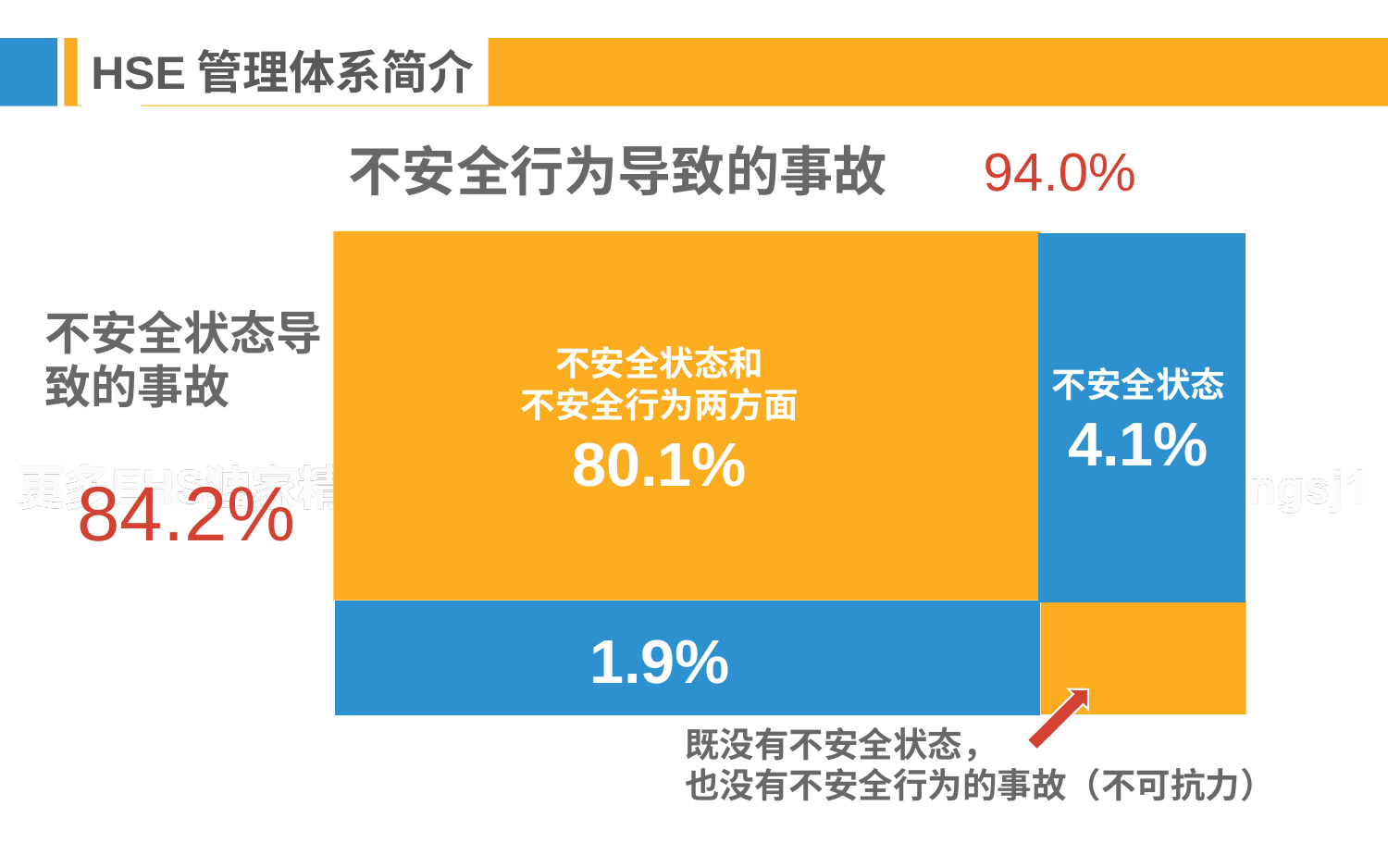

HSE管理体系简介
不安全行为导致的事故
94.0%

不安全状态导
致的事故

	84.2%

		既没有不安全状态，
		也没有不安全行为的事故（不可抗力）
不安全状态和
不安全行为两方面
80.1%
不安全状态
4.1%
1.9%